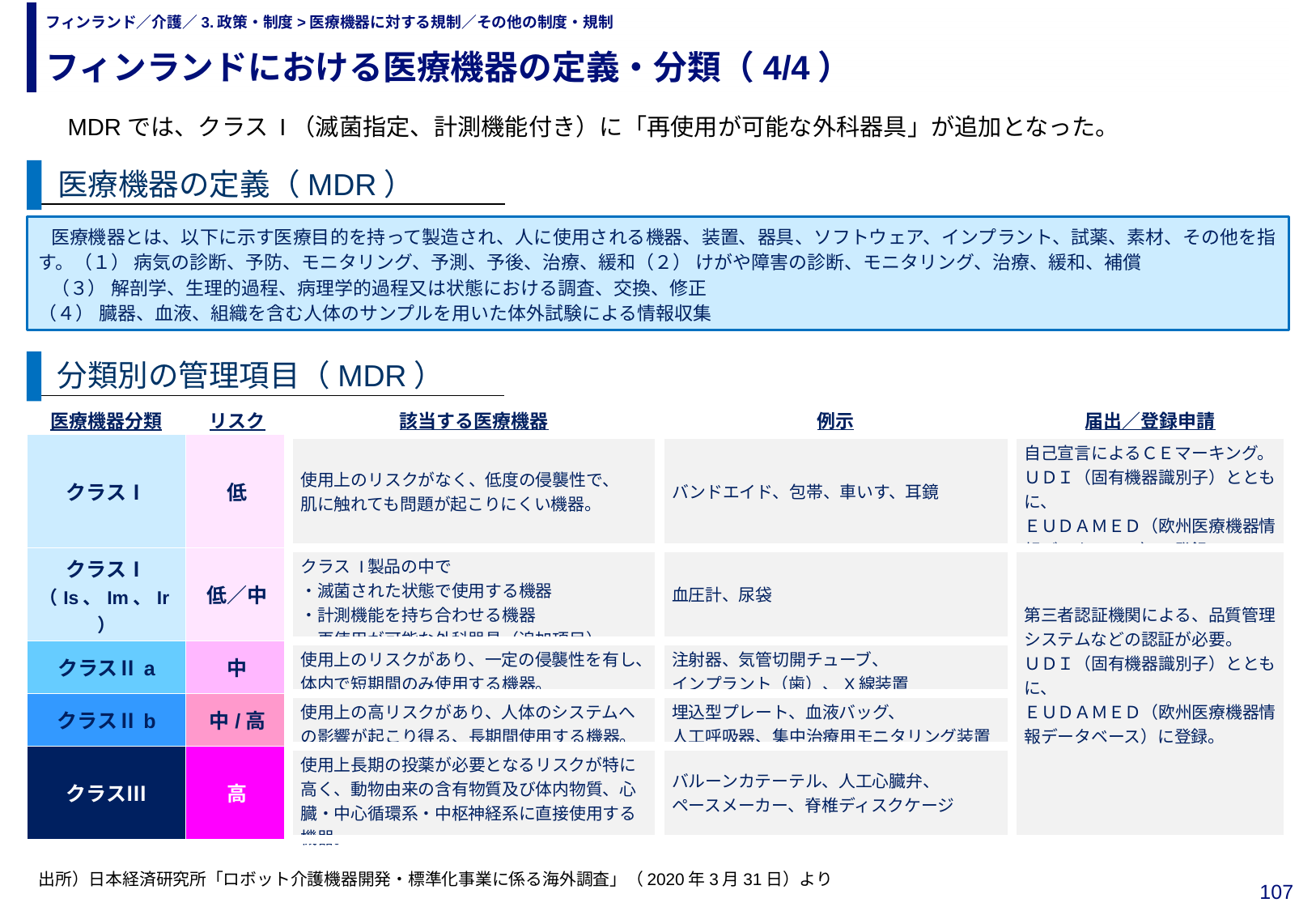

フィンランドにおける医療機器の定義・分類（4/4）
# フィンランド／介護／3.政策・制度>医療機器に対する規制／その他の制度・規制
　MDRでは、クラス I（滅菌指定、計測機能付き）に「再使用が可能な外科器具」が追加となった。
医療機器の定義（MDR）

医療機器とは、以下に示す医療目的を持って製造され、人に使用される機器、装置、器具、ソフトウェア、インプラント、試薬、素材、その他を指す。（１） 病気の診断、予防、モニタリング、予測、予後、治療、緩和（２） けがや障害の診断、モニタリング、治療、緩和、補償
（３） 解剖学、生理的過程、病理学的過程又は状態における調査、交換、修正
（４） 臓器、血液、組織を含む人体のサンプルを用いた体外試験による情報収集
分類別の管理項目（MDR）

| 医療機器分類 | リスク | 該当する医療機器 | 例示 | 届出／登録申請 |
| --- | --- | --- | --- | --- |
| クラスⅠ | 低 | 使用上のリスクがなく、低度の侵襲性で、 肌に触れても問題が起こりにくい機器。 | バンドエイド、包帯、車いす、耳鏡 | 自己宣言によるＣＥマーキング。 ＵＤＩ（固有機器識別子）とともに、 ＥＵＤＡＭＥＤ（欧州医療機器情報データベース）に登録。 |
| クラスⅠ （Is、Im、Ir） | 低／中 | クラス I製品の中で ・滅菌された状態で使用する機器 ・計測機能を持ち合わせる機器 ・再使用が可能な外科器具（追加項目） | 血圧計、尿袋 | 第三者認証機関による、品質管理システムなどの認証が必要。 ＵＤＩ（固有機器識別子）とともに、 ＥＵＤＡＭＥＤ（欧州医療機器情報データベース）に登録。 |
| クラスⅡa | 中 | 使用上のリスクがあり、一定の侵襲性を有し、体内で短期間のみ使用する機器。 | 注射器、気管切開チューブ、 インプラント（歯）、X線装置 |  |
| クラスⅡb | 中/高 | 使用上の高リスクがあり、人体のシステムへの影響が起こり得る、長期間使用する機器。 | 埋込型プレート、血液バッグ、 人工呼吸器、集中治療用モニタリング装置 |  |
| クラスⅢ | 高 | 使用上長期の投薬が必要となるリスクが特に高く、動物由来の含有物質及び体内物質、心臓・中心循環系・中枢神経系に直接使用する機器。 | バルーンカテーテル、人工心臓弁、 ペースメーカー、脊椎ディスクケージ |  |
出所）日本経済研究所「ロボット介護機器開発・標準化事業に係る海外調査」（2020年3月31日）より